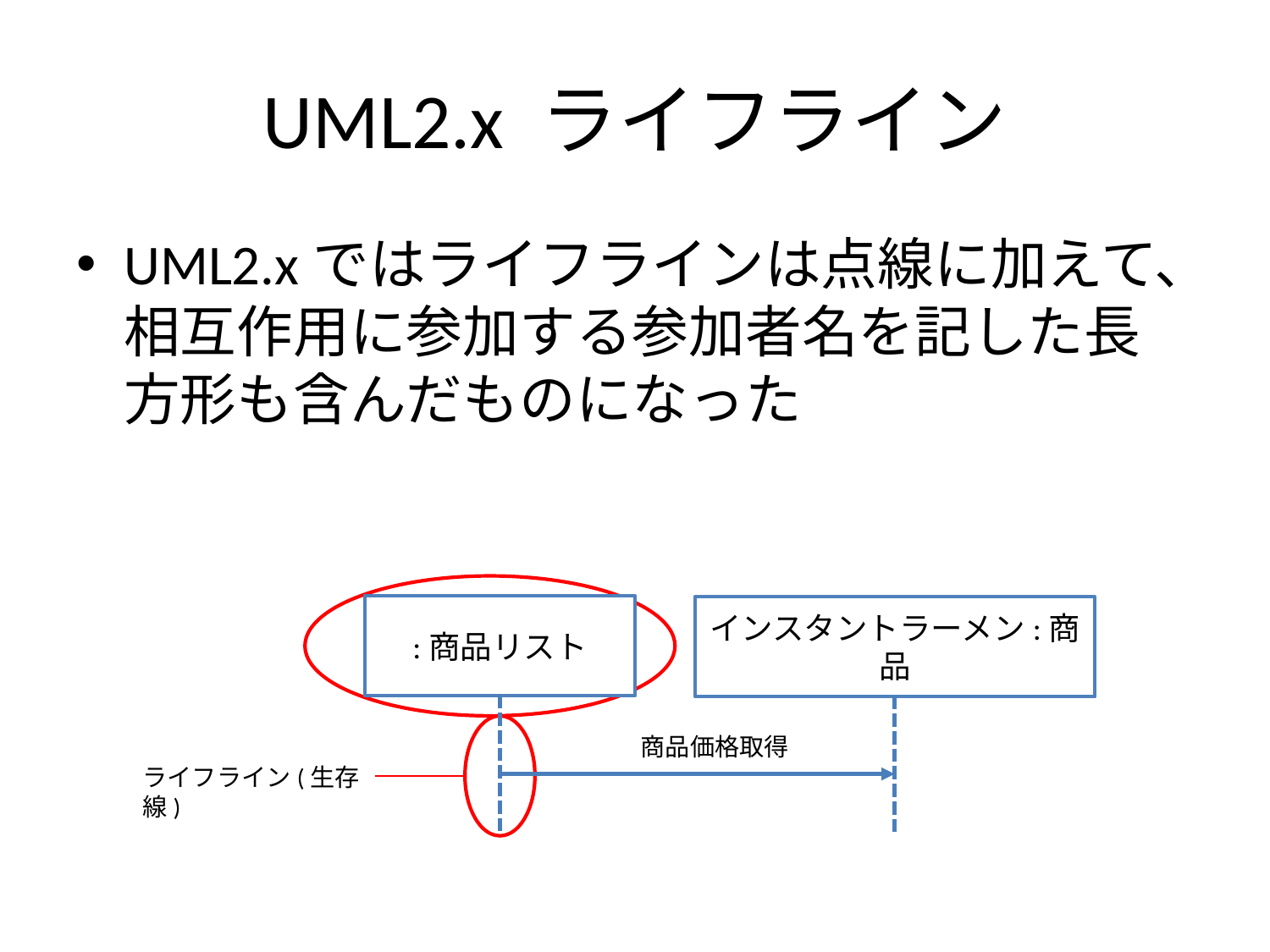

# UML2.x ライフライン
UML2.xではライフラインは点線に加えて、相互作用に参加する参加者名を記した長方形も含んだものになった

:商品リスト
インスタントラーメン:商品

商品価格取得
ライフライン(生存線)